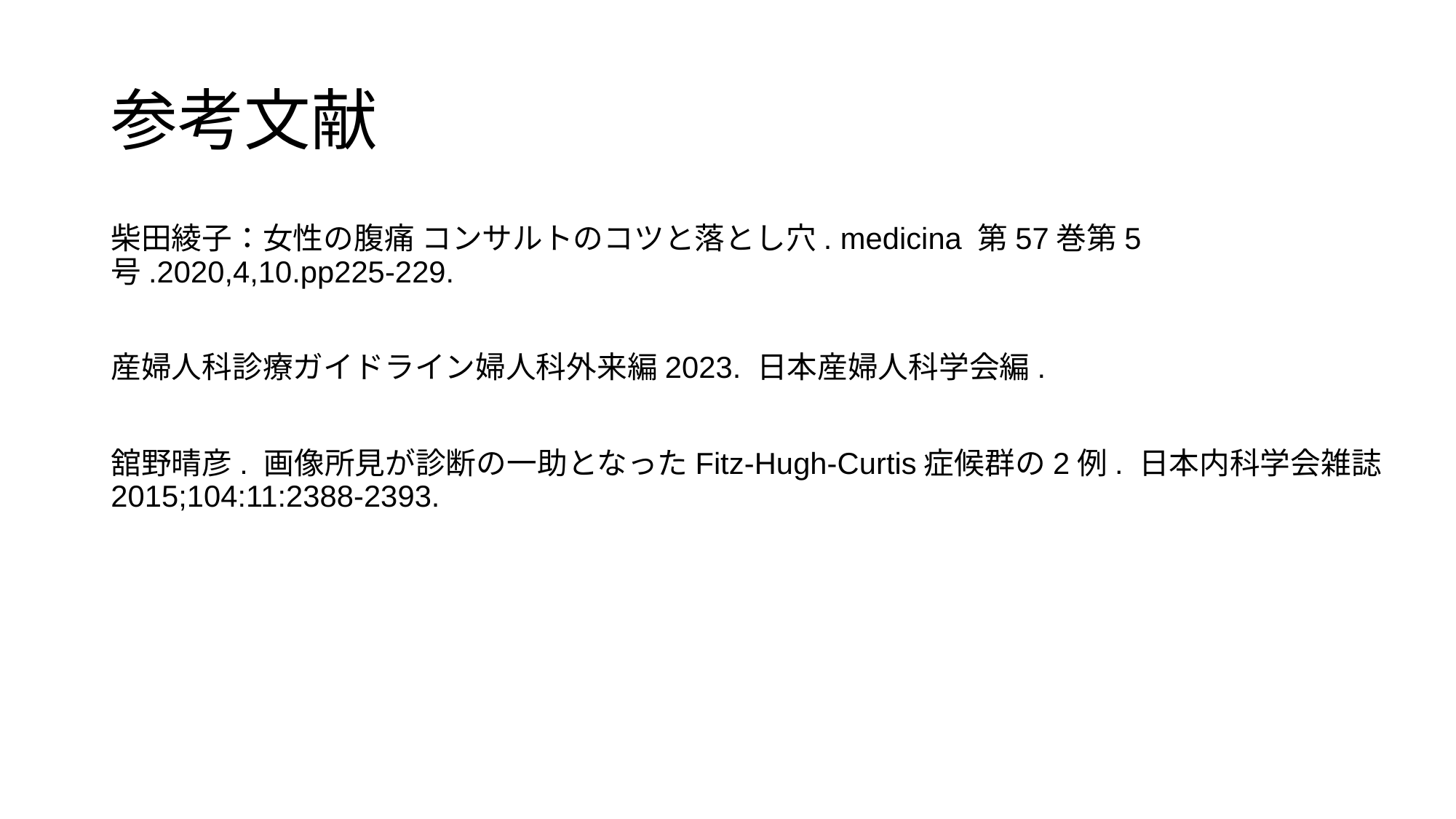

# 参考文献
柴田綾子：女性の腹痛 コンサルトのコツと落とし穴. medicina 第57巻第5号.2020,4,10.pp225-229.

産婦人科診療ガイドライン婦人科外来編2023. 日本産婦人科学会編.

舘野晴彦. 画像所見が診断の一助となったFitz-Hugh-Curtis症候群の2例. 日本内科学会雑誌2015;104:11:2388-2393.